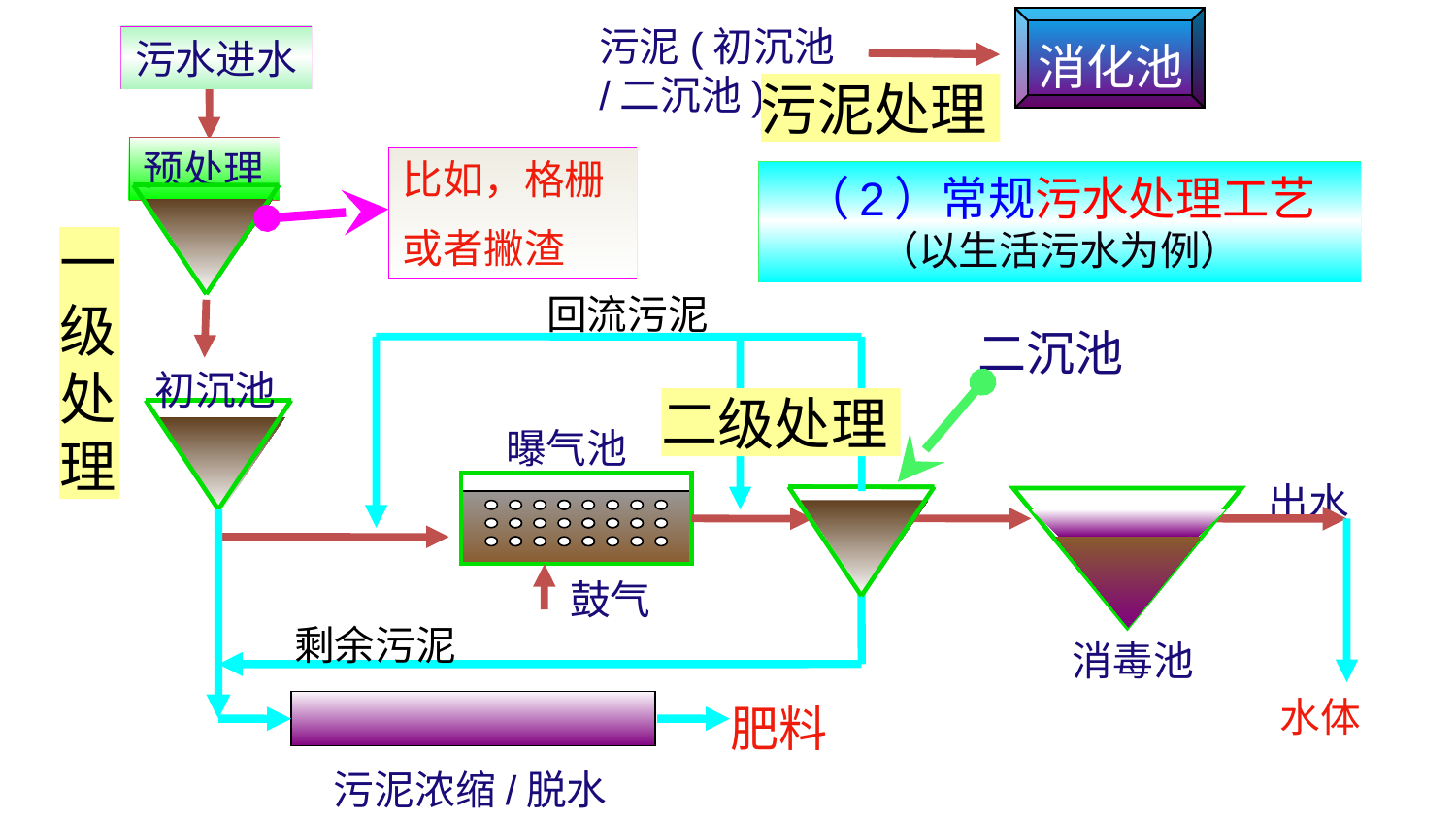

污泥(初沉池/二沉池)
污水进水
消化池

污泥处理

预处理
比如，格栅
或者撇渣

# （2）常规污水处理工艺 （以生活污水为例）

一级处理
回流污泥
二沉池

初沉池

二级处理

曝气池

出水

鼓气

剩余污泥
消毒池

肥料
水体

污泥浓缩/脱水